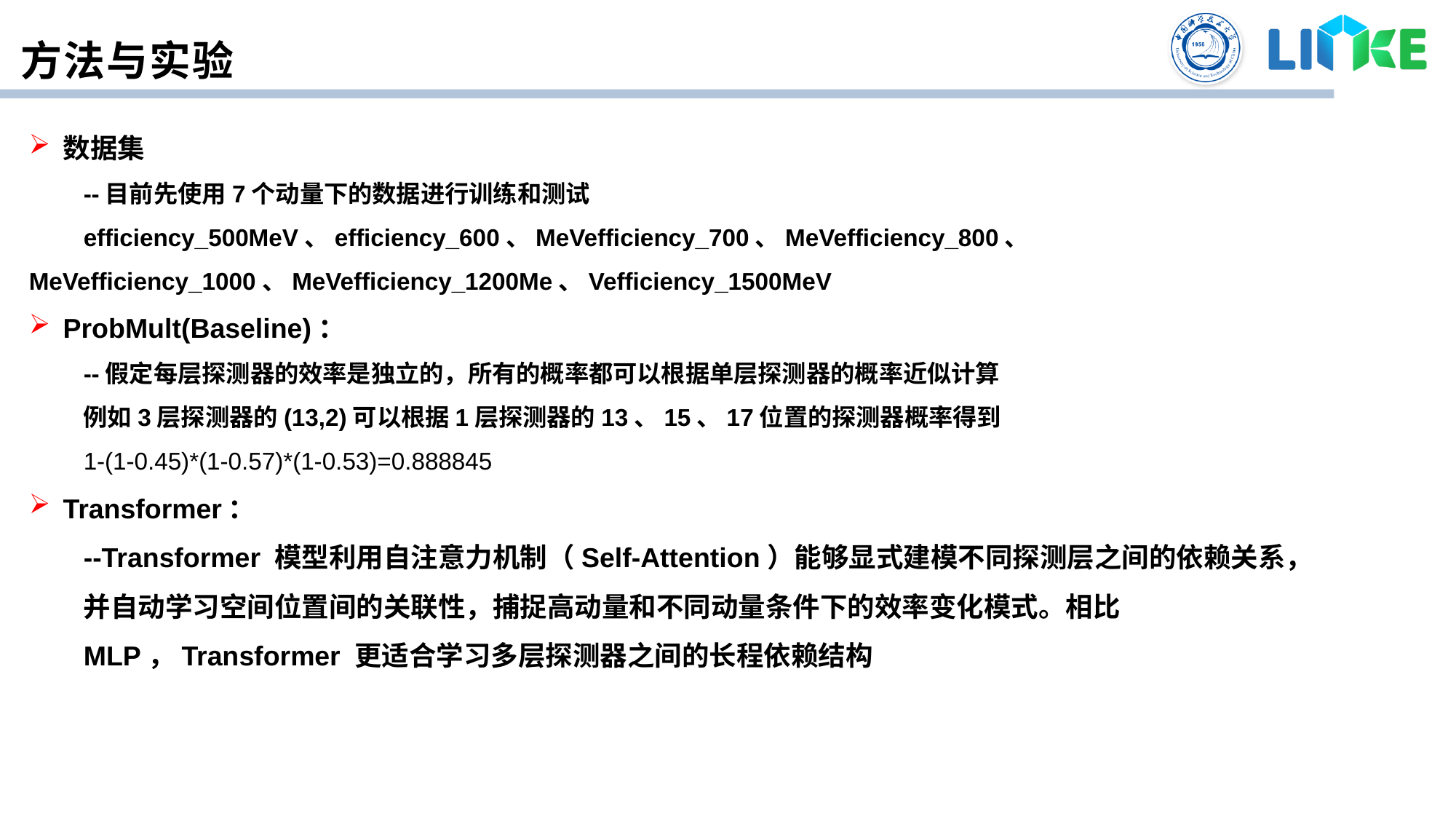

方法与实验
数据集
--目前先使用7个动量下的数据进行训练和测试
efficiency_500MeV、efficiency_600、MeVefficiency_700、MeVefficiency_800、   	MeVefficiency_1000、MeVefficiency_1200Me、Vefficiency_1500MeV
ProbMult(Baseline)：
--假定每层探测器的效率是独立的，所有的概率都可以根据单层探测器的概率近似计算
例如3层探测器的(13,2)可以根据1层探测器的13、15、17位置的探测器概率得到
1-(1-0.45)*(1-0.57)*(1-0.53)=0.888845
Transformer：
--Transformer 模型利用自注意力机制（Self-Attention）能够显式建模不同探测层之间的依赖关系，并自动学习空间位置间的关联性，捕捉高动量和不同动量条件下的效率变化模式。相比 MLP，Transformer 更适合学习多层探测器之间的长程依赖结构